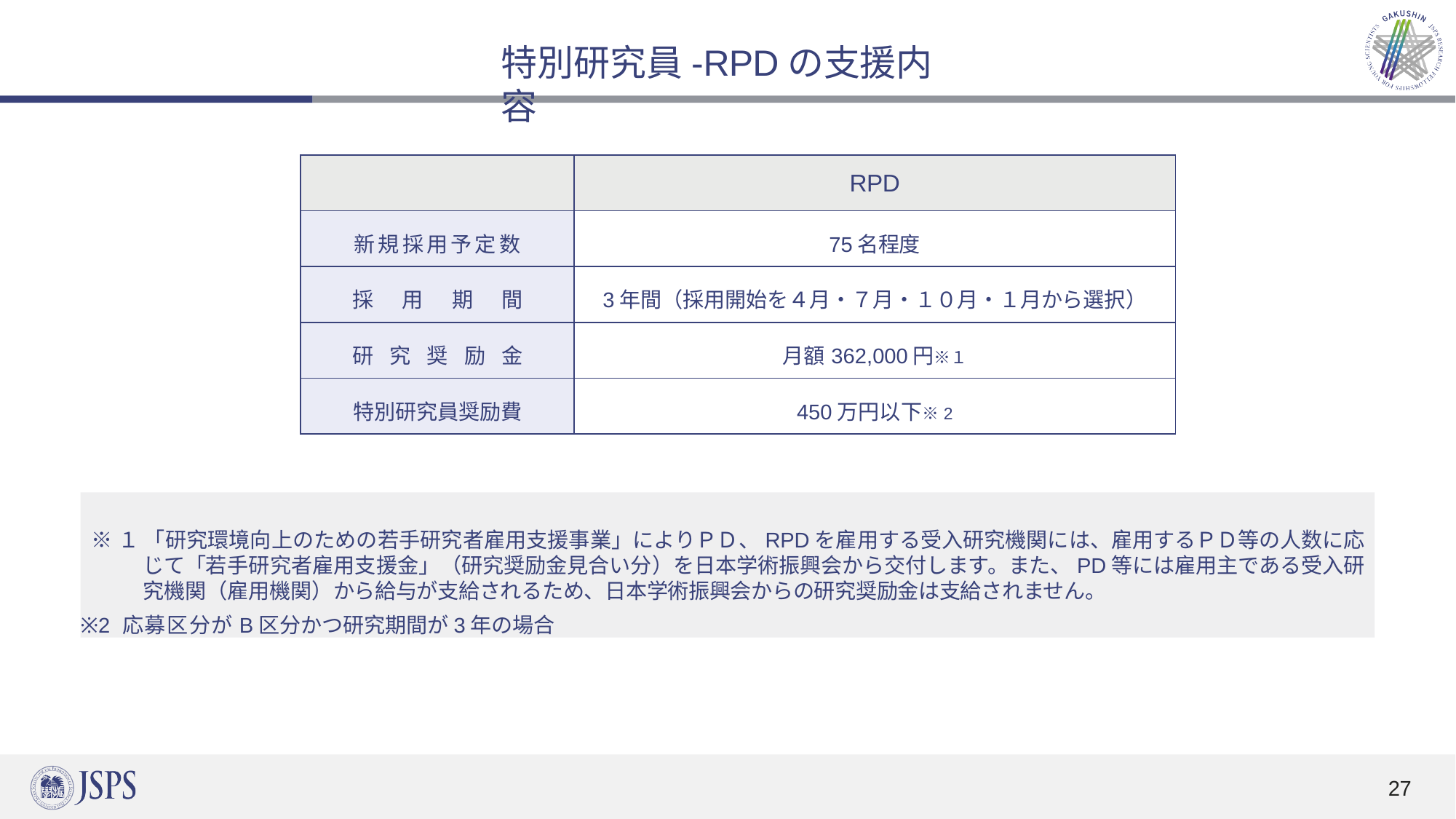

# 特別研究員-RPDの支援内容
|  | RPD |
| --- | --- |
| 新規採用予定数 | 75名程度 |
| 採 用 期 間 | 3年間（採用開始を４月・７月・１０月・１月から選択） |
| 研 究 奨 励 金 | 月額362,000円※１ |
| 特別研究員奨励費 | 450万円以下※2 |

※１ 「研究環境向上のための若手研究者雇用支援事業」によりＰＤ、RPDを雇用する受入研究機関には、雇用するＰＤ等の人数に応じて「若手研究者雇用支援金」（研究奨励金見合い分）を日本学術振興会から交付します。また、PD等には雇用主である受入研究機関（雇用機関）から給与が支給されるため、日本学術振興会からの研究奨励金は支給されません。
※2 応募区分がB区分かつ研究期間が3年の場合
27